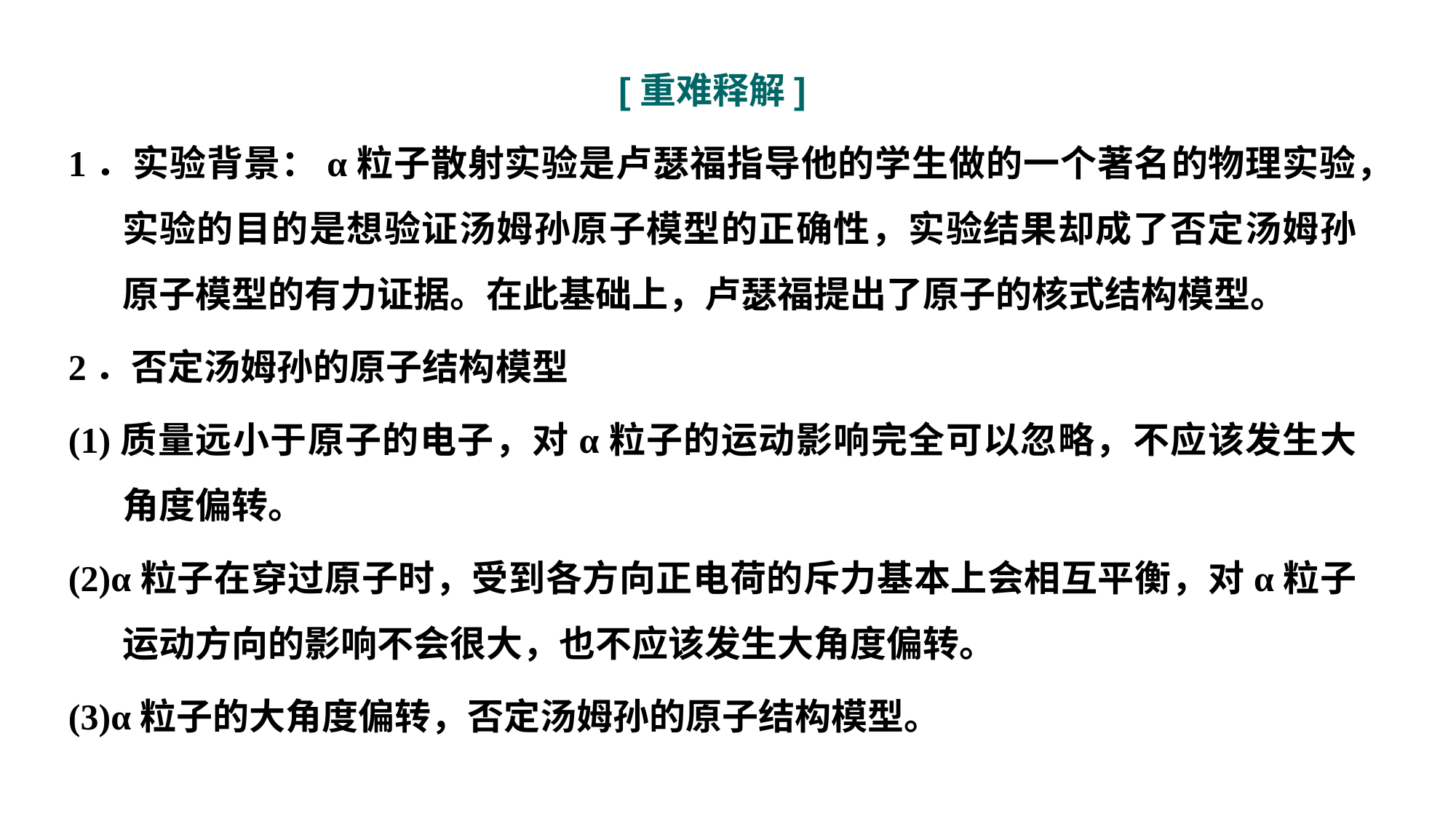

[重难释解]
1．实验背景：α粒子散射实验是卢瑟福指导他的学生做的一个著名的物理实验，实验的目的是想验证汤姆孙原子模型的正确性，实验结果却成了否定汤姆孙原子模型的有力证据。在此基础上，卢瑟福提出了原子的核式结构模型。
2．否定汤姆孙的原子结构模型
(1)质量远小于原子的电子，对α粒子的运动影响完全可以忽略，不应该发生大角度偏转。
(2)α粒子在穿过原子时，受到各方向正电荷的斥力基本上会相互平衡，对α粒子运动方向的影响不会很大，也不应该发生大角度偏转。
(3)α粒子的大角度偏转，否定汤姆孙的原子结构模型。